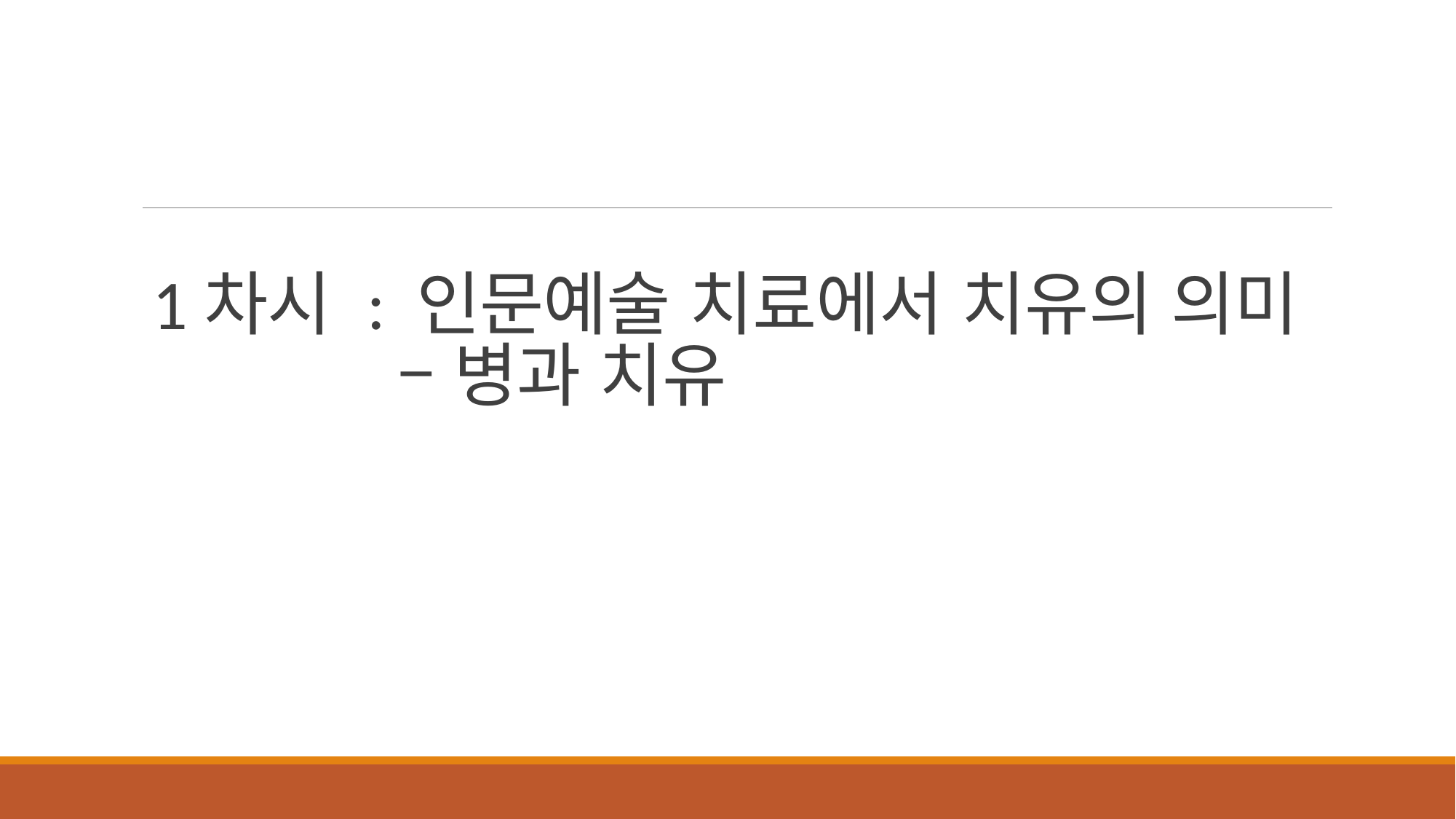

# 1차시 : 인문예술 치료에서 치유의 의미 – 병과 치유